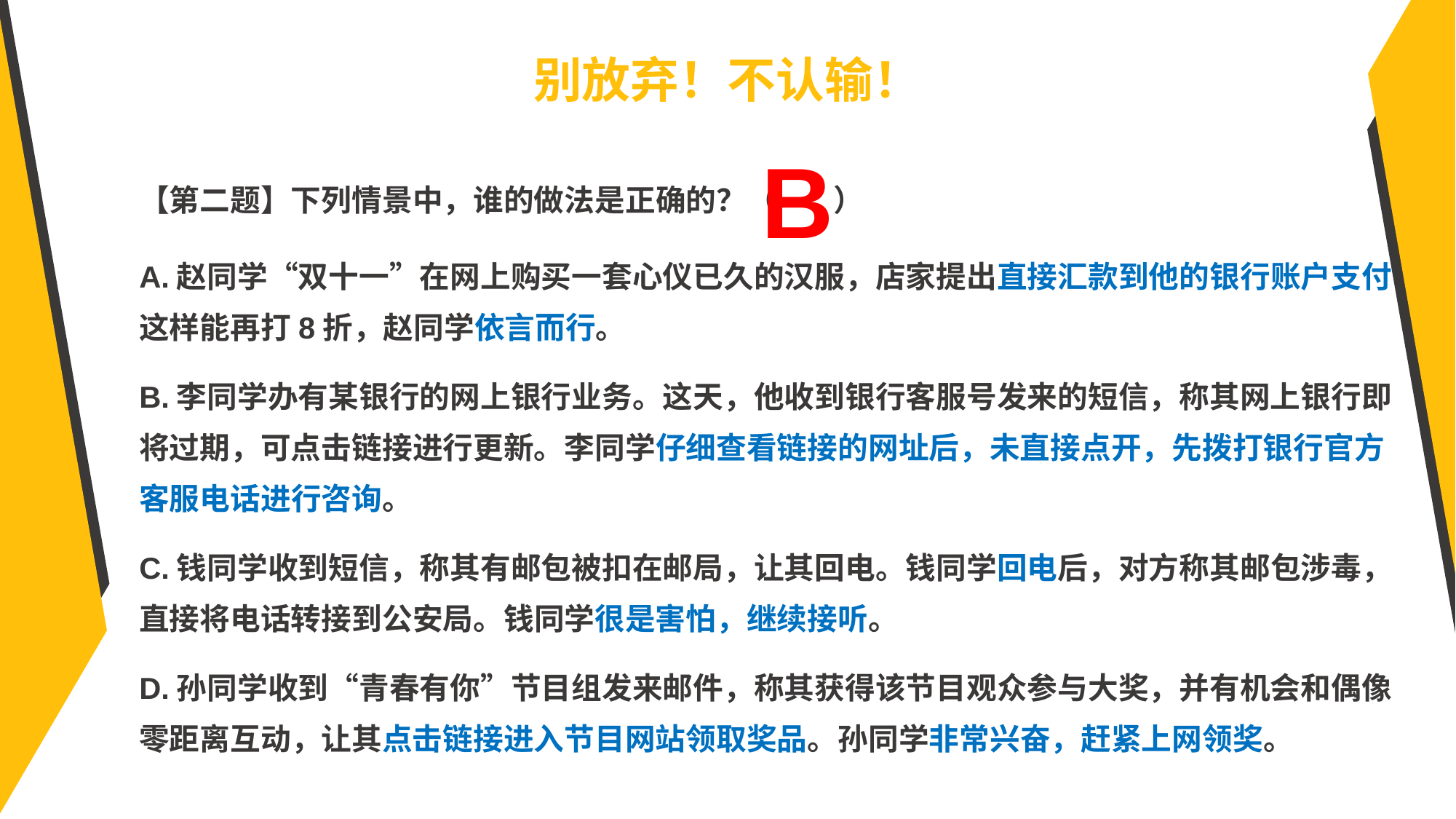

别放弃！不认输！
【第二题】下列情景中，谁的做法是正确的？（       ）

A.赵同学“双十一”在网上购买一套心仪已久的汉服，店家提出直接汇款到他的银行账户支付，这样能再打8折，赵同学依言而行。

B.李同学办有某银行的网上银行业务。这天，他收到银行客服号发来的短信，称其网上银行即将过期，可点击链接进行更新。李同学仔细查看链接的网址后，未直接点开，先拨打银行官方客服电话进行咨询。

C.钱同学收到短信，称其有邮包被扣在邮局，让其回电。钱同学回电后，对方称其邮包涉毒，直接将电话转接到公安局。钱同学很是害怕，继续接听。

D.孙同学收到“青春有你”节目组发来邮件，称其获得该节目观众参与大奖，并有机会和偶像零距离互动，让其点击链接进入节目网站领取奖品。孙同学非常兴奋，赶紧上网领奖。
B